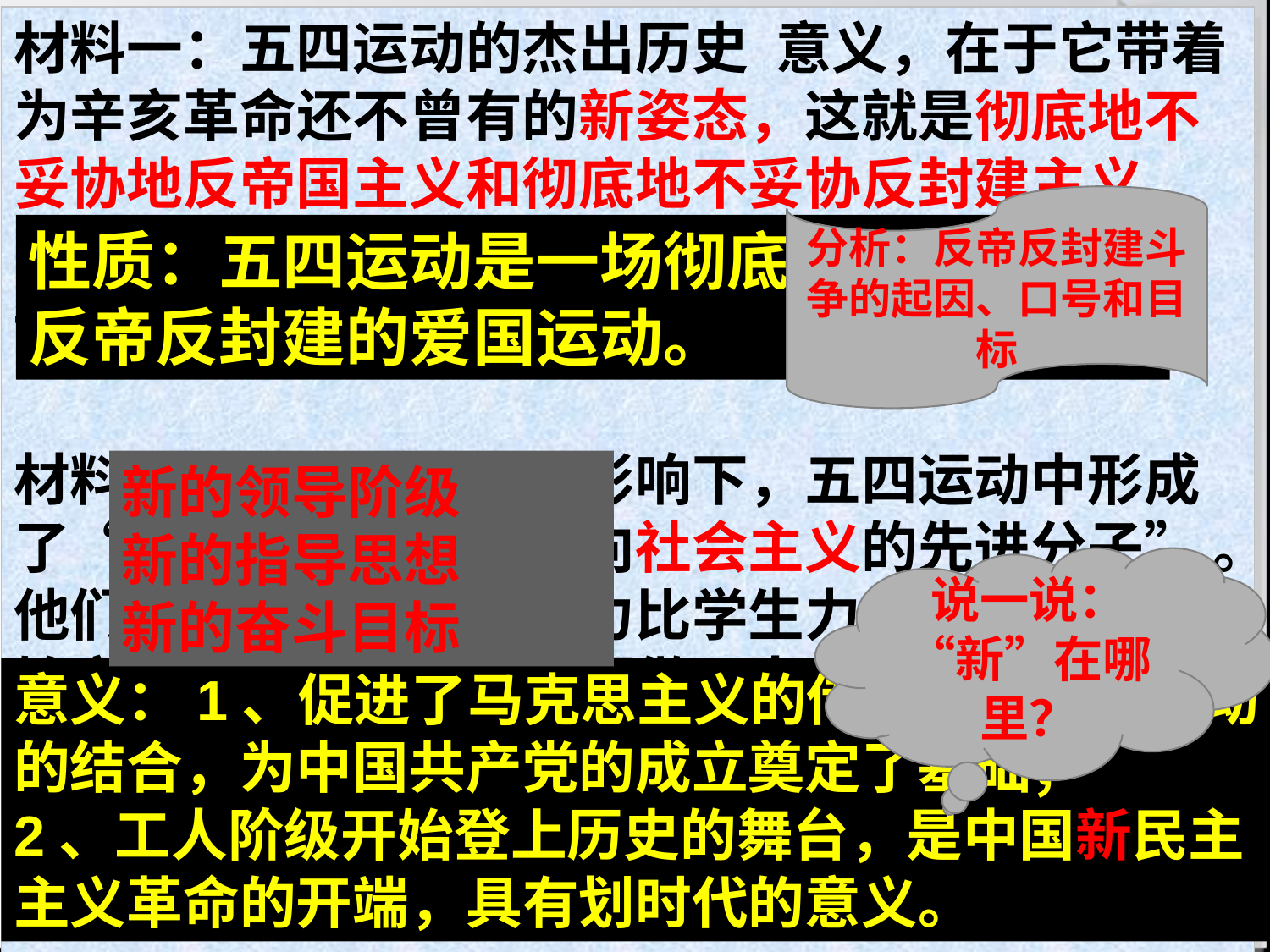

材料一：五四运动的杰出历史	意义，在于它带着为辛亥革命还不曾有的新姿态，这就是彻底地不妥协地反帝国主义和彻底地不妥协反封建主义。
                                     ——毛泽东《新民主主义论》

材料二：在十月革命的影响下，五四运动中形成了“一批倾向俄国、倾向社会主义的先进分子” 。他们“渐知工人阶级势力比学生力量大了”，开始实行和工人阶级接触而做工人运动了。
                                     ——《中共党史资料选编》

分析：反帝反封建斗争的起因、口号和目标
性质：五四运动是一场彻底地不妥协的反帝反封建的爱国运动。
新的领导阶级
新的指导思想
新的奋斗目标
说一说：“新”在哪里？
意义：1、促进了马克思主义的传播及与工人运动的结合，为中国共产党的成立奠定了基础；
2、工人阶级开始登上历史的舞台，是中国新民主主义革命的开端，具有划时代的意义。